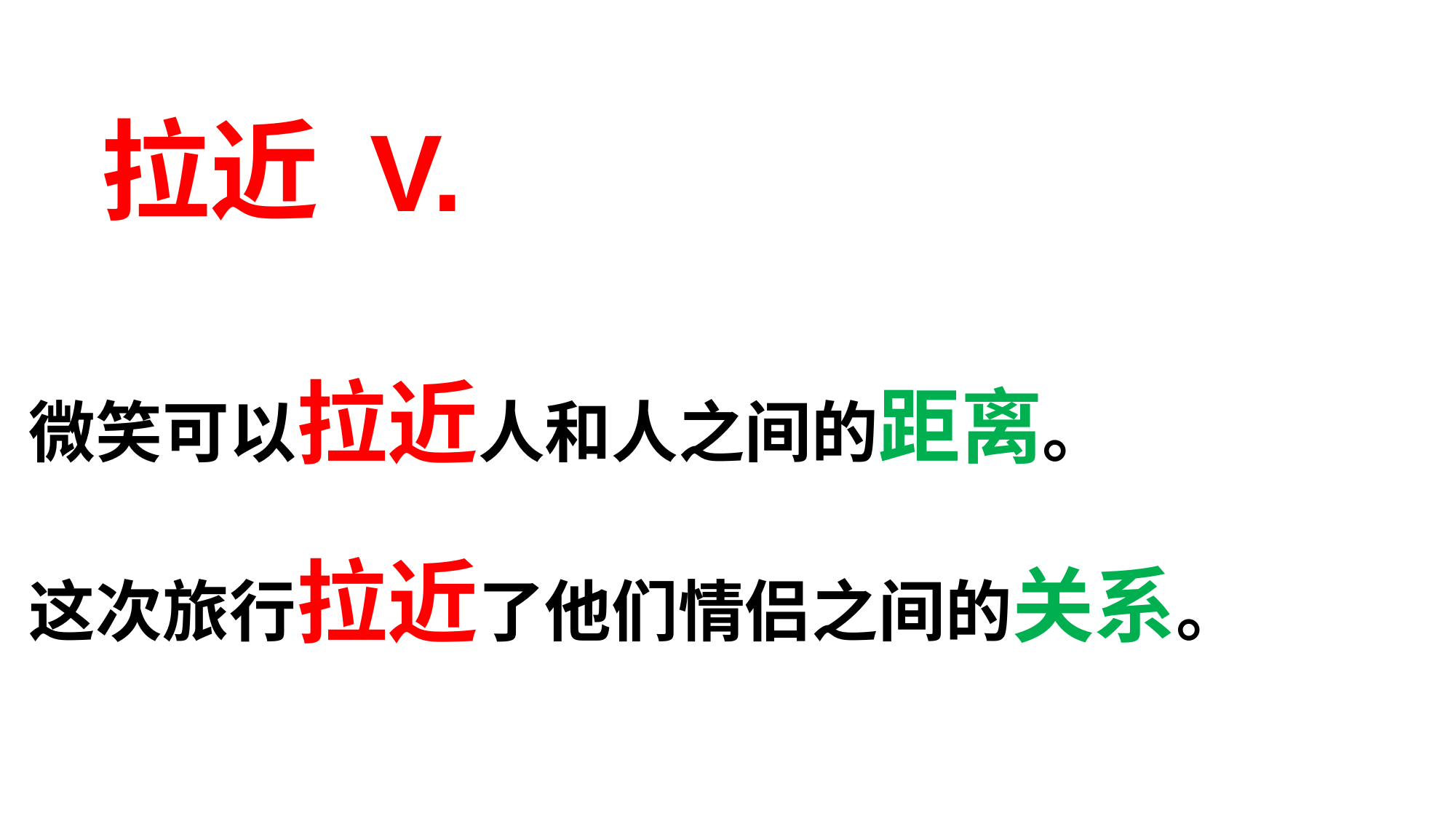

拉近 V.
微笑可以拉近人和人之间的距离。
这次旅行拉近了他们情侣之间的关系。